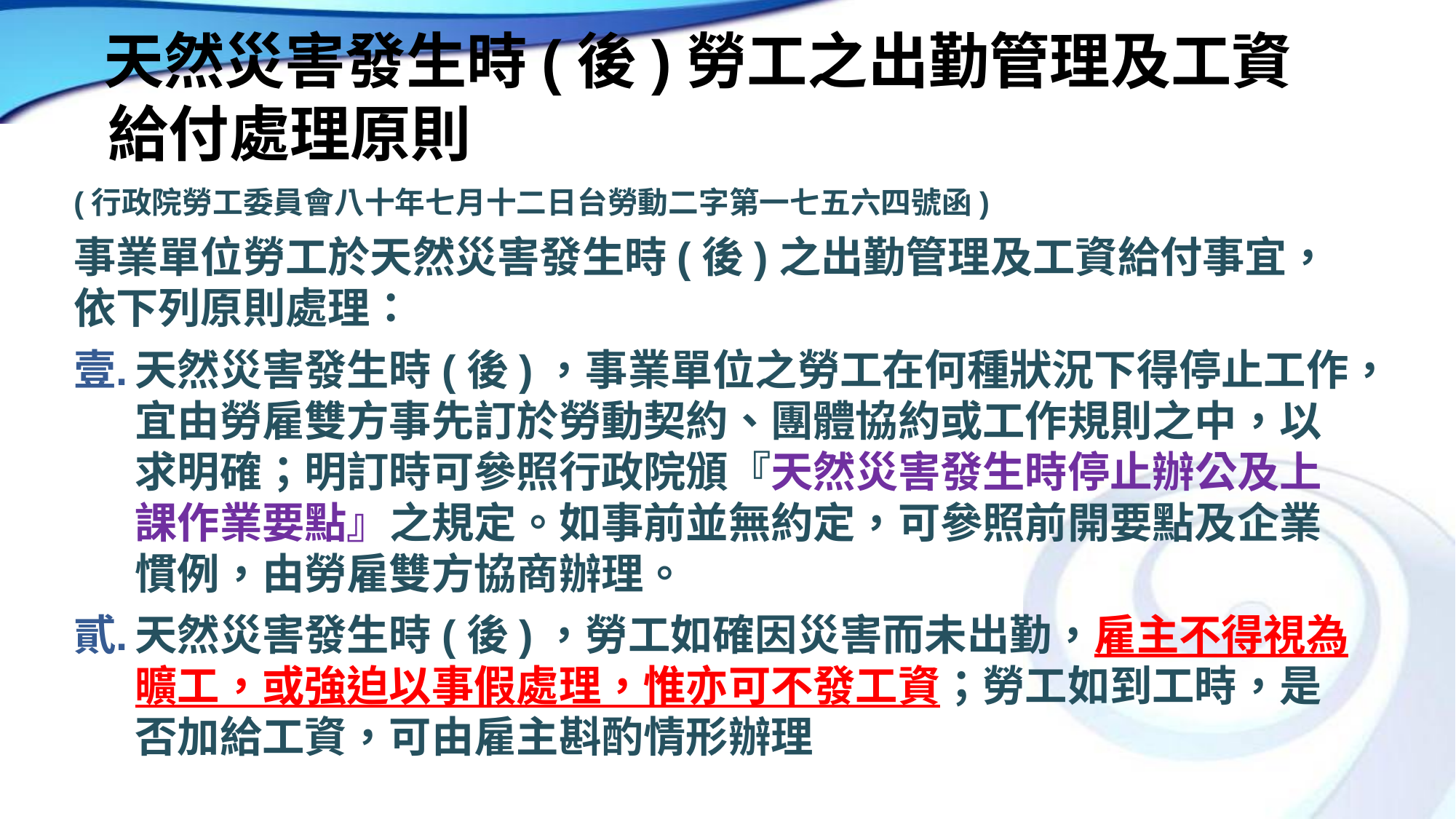

# 天然災害發生時(後)勞工之出勤管理及工資給付處理原則
(行政院勞工委員會八十年七月十二日台勞動二字第一七五六四號函)
事業單位勞工於天然災害發生時(後)之出勤管理及工資給付事宜，依下列原則處理：
天然災害發生時(後)，事業單位之勞工在何種狀況下得停止工作，宜由勞雇雙方事先訂於勞動契約、團體協約或工作規則之中，以求明確；明訂時可參照行政院頒『天然災害發生時停止辦公及上課作業要點』之規定。如事前並無約定，可參照前開要點及企業慣例，由勞雇雙方協商辦理。
天然災害發生時(後)，勞工如確因災害而未出勤，雇主不得視為曠工，或強迫以事假處理，惟亦可不發工資；勞工如到工時，是否加給工資，可由雇主斟酌情形辦理